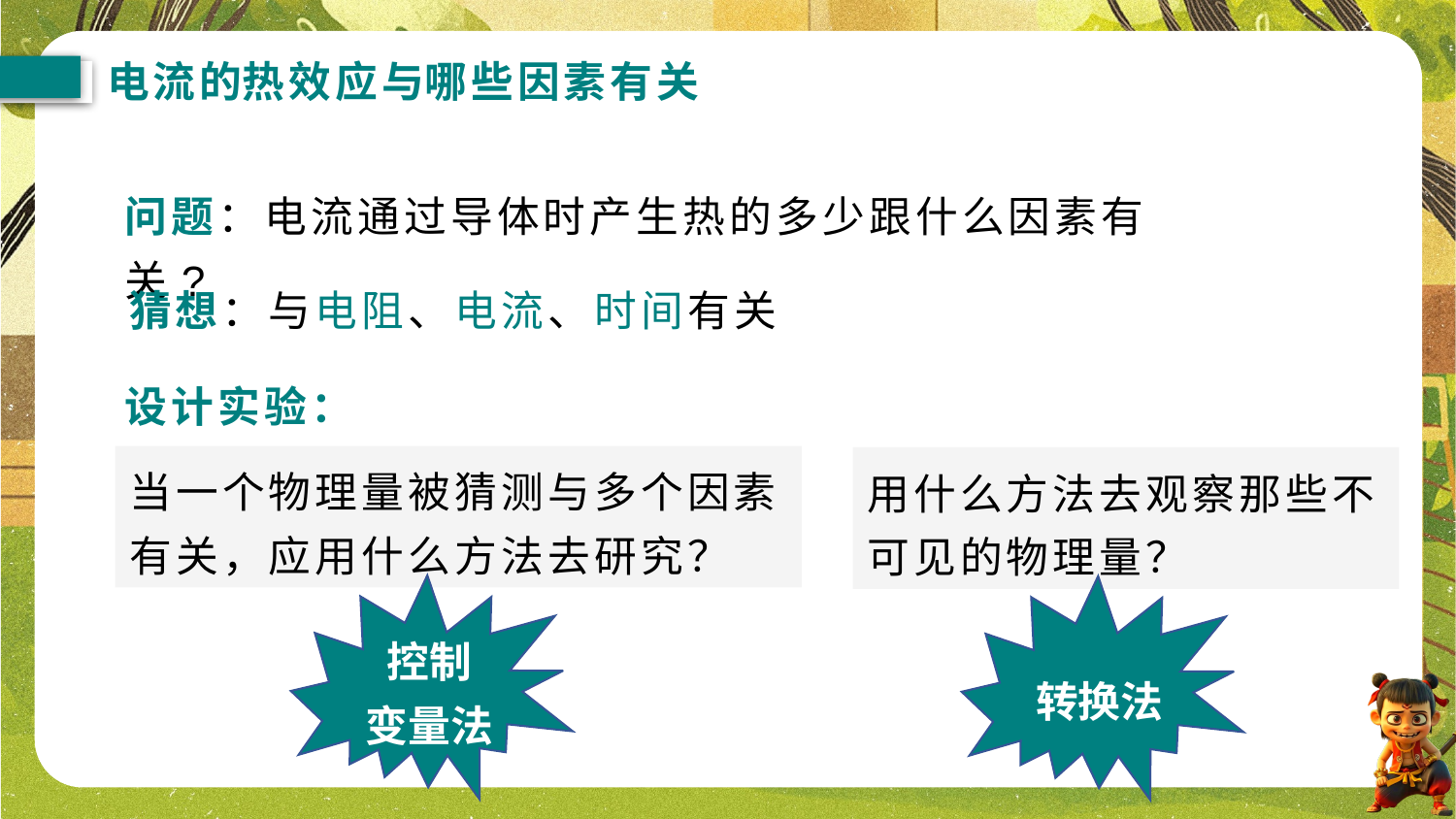

电流的热效应与哪些因素有关

问题：电流通过导体时产生热的多少跟什么因素有关?
猜想：与电阻、电流、时间有关
设计实验：
当一个物理量被猜测与多个因素有关，应用什么方法去研究？
用什么方法去观察那些不可见的物理量？

控制
变量法

转换法